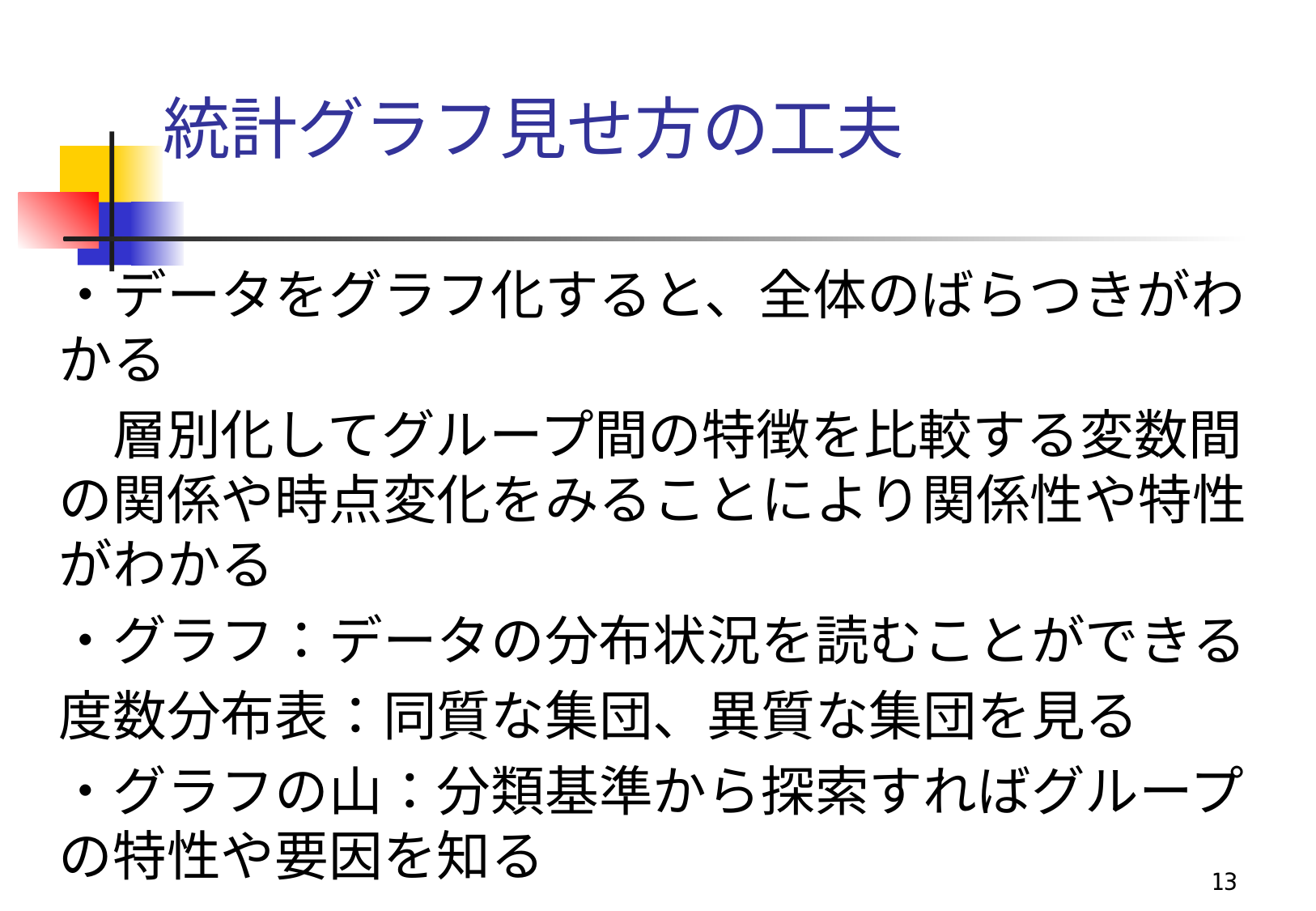

# 統計グラフ見せ方の工夫
・データをグラフ化すると、全体のばらつきがわかる
　層別化してグループ間の特徴を比較する変数間の関係や時点変化をみることにより関係性や特性がわかる
・グラフ：データの分布状況を読むことができる
度数分布表：同質な集団、異質な集団を見る
・グラフの山：分類基準から探索すればグループの特性や要因を知る
13